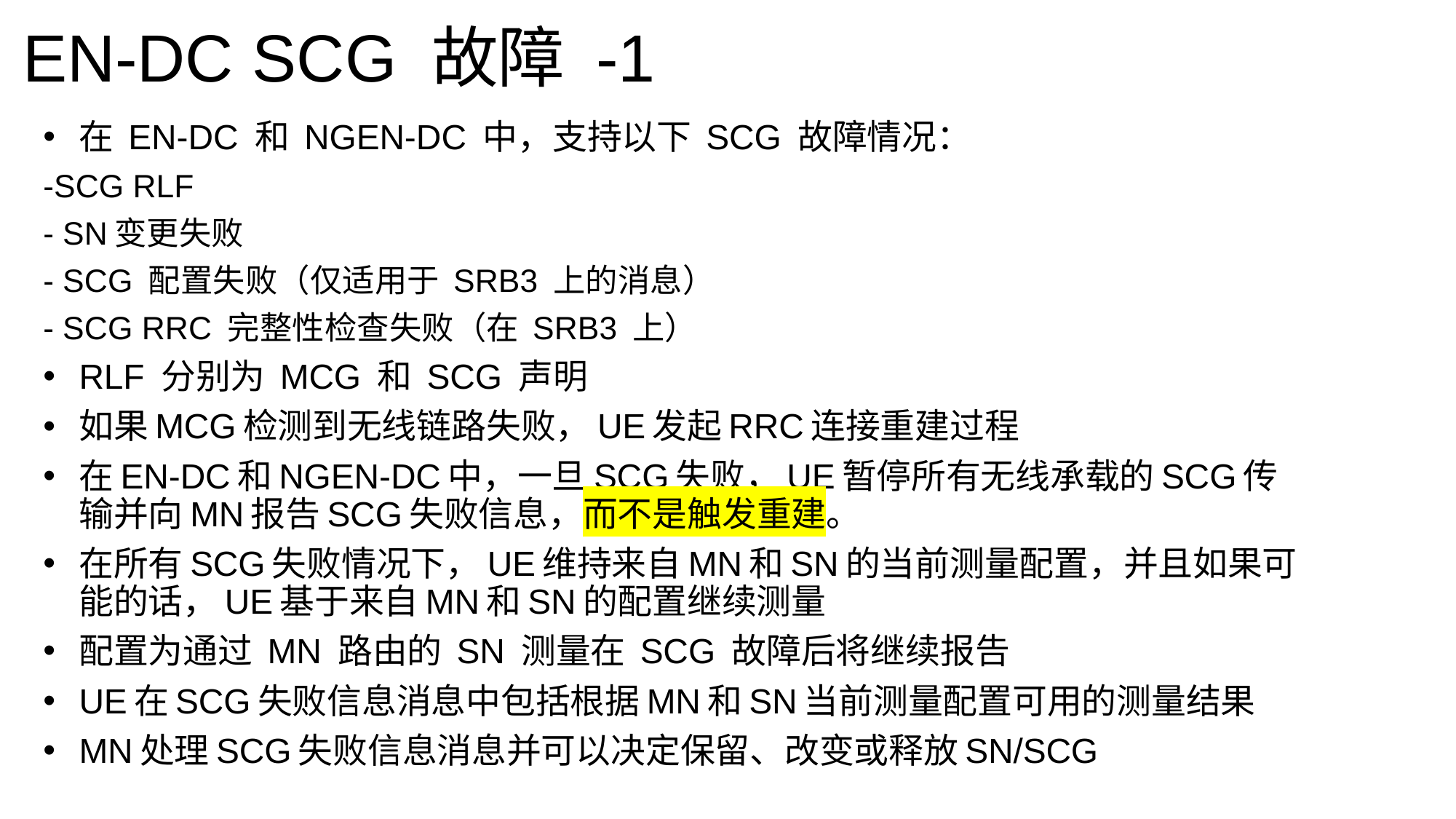

# EN-DC SCG 故障 -1
在 EN-DC 和 NGEN-DC 中，支持以下 SCG 故障情况：
-SCG RLF
- SN变更失败
- SCG 配置失败（仅适用于 SRB3 上的消息）
- SCG RRC 完整性检查失败（在 SRB3 上）
RLF 分别为 MCG 和 SCG 声明
如果MCG检测到无线链路失败，UE发起RRC连接重建过程
在EN-DC和NGEN-DC中，一旦SCG失败，UE暂停所有无线承载的SCG传输并向MN报告SCG失败信息，而不是触发重建。
在所有SCG失败情况下，UE维持来自MN和SN的当前测量配置，并且如果可能的话，UE基于来自MN和SN的配置继续测量
配置为通过 MN 路由的 SN 测量在 SCG 故障后将继续报告
UE在SCG失败信息消息中包括根据MN和SN当前测量配置可用的测量结果
MN处理SCG失败信息消息并可以决定保留、改变或释放SN/SCG